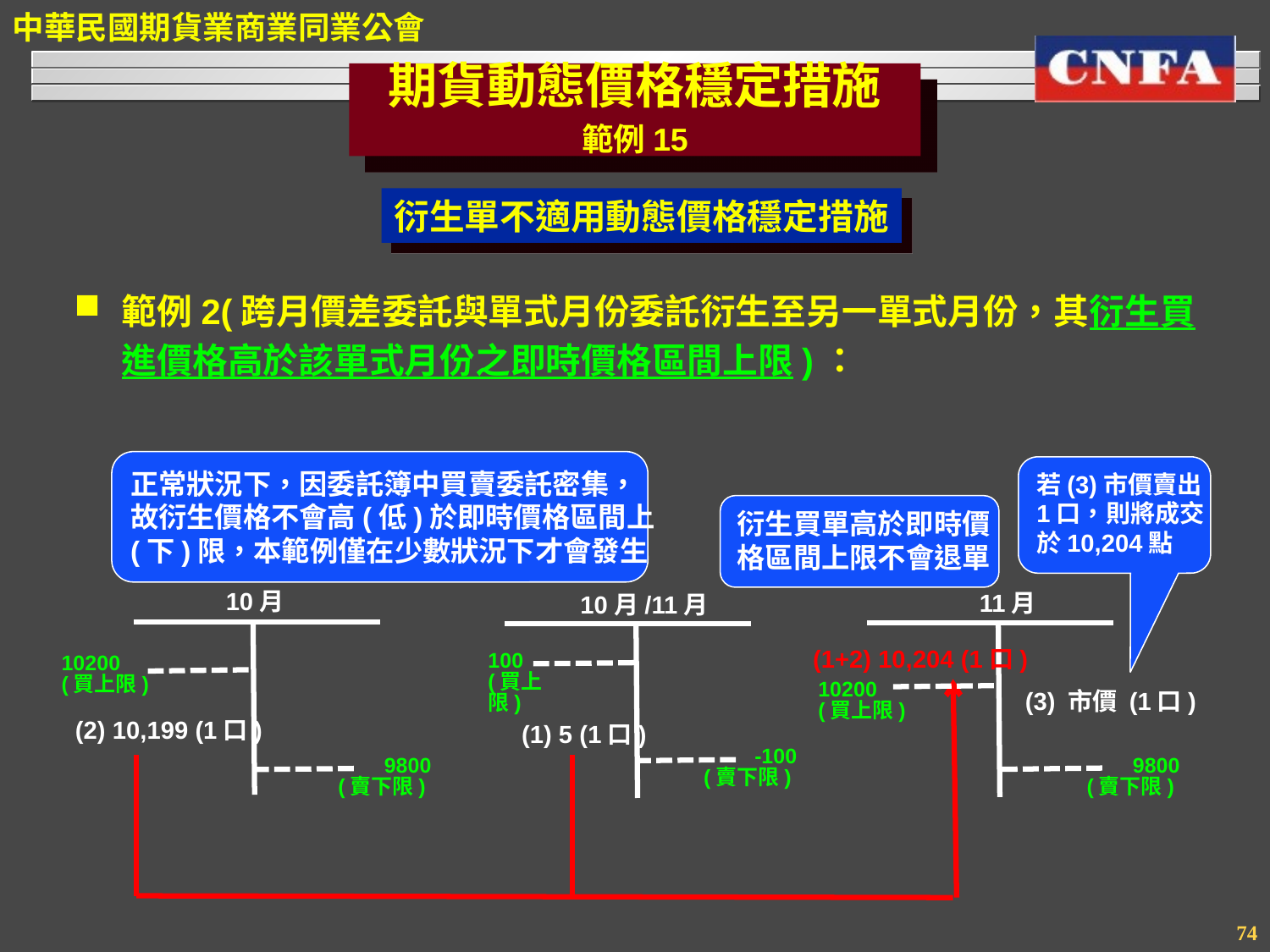

期貨動態價格穩定措施
範例15
衍生單不適用動態價格穩定措施
範例2(跨月價差委託與單式月份委託衍生至另一單式月份，其衍生買進價格高於該單式月份之即時價格區間上限)：
正常狀況下，因委託簿中買賣委託密集，
故衍生價格不會高(低)於即時價格區間上
(下)限，本範例僅在少數狀況下才會發生
若(3)市價賣出
1口，則將成交
於10,204點
衍生買單高於即時價
格區間上限不會退單
10月
11月
10月/11月
(1+2) 10,204 (1口)
100
(買上限)
10200
(買上限)
10200
(買上限)
(3) 市價 (1口)
(2) 10,199 (1口)
(1) 5 (1口)
-100
(賣下限)
9800
(賣下限)
9800
(賣下限)